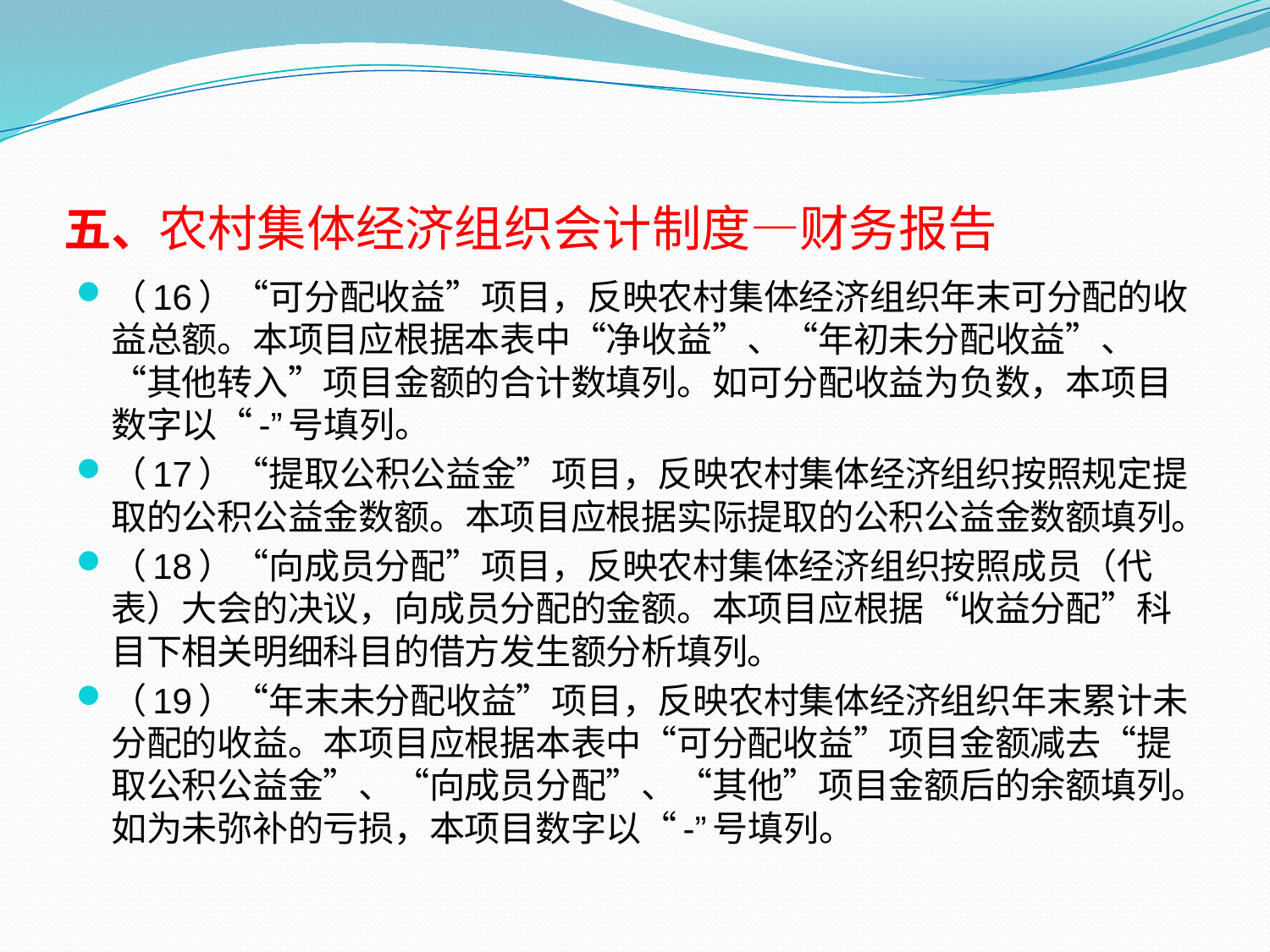

# 五、农村集体经济组织会计制度—财务报告
（16）“可分配收益”项目，反映农村集体经济组织年末可分配的收益总额。本项目应根据本表中“净收益”、“年初未分配收益”、“其他转入”项目金额的合计数填列。如可分配收益为负数，本项目数字以“-”号填列。
（17）“提取公积公益金”项目，反映农村集体经济组织按照规定提取的公积公益金数额。本项目应根据实际提取的公积公益金数额填列。
（18）“向成员分配”项目，反映农村集体经济组织按照成员（代表）大会的决议，向成员分配的金额。本项目应根据“收益分配”科目下相关明细科目的借方发生额分析填列。
（19）“年末未分配收益”项目，反映农村集体经济组织年末累计未分配的收益。本项目应根据本表中“可分配收益”项目金额减去“提取公积公益金”、“向成员分配”、“其他”项目金额后的余额填列。如为未弥补的亏损，本项目数字以“-”号填列。